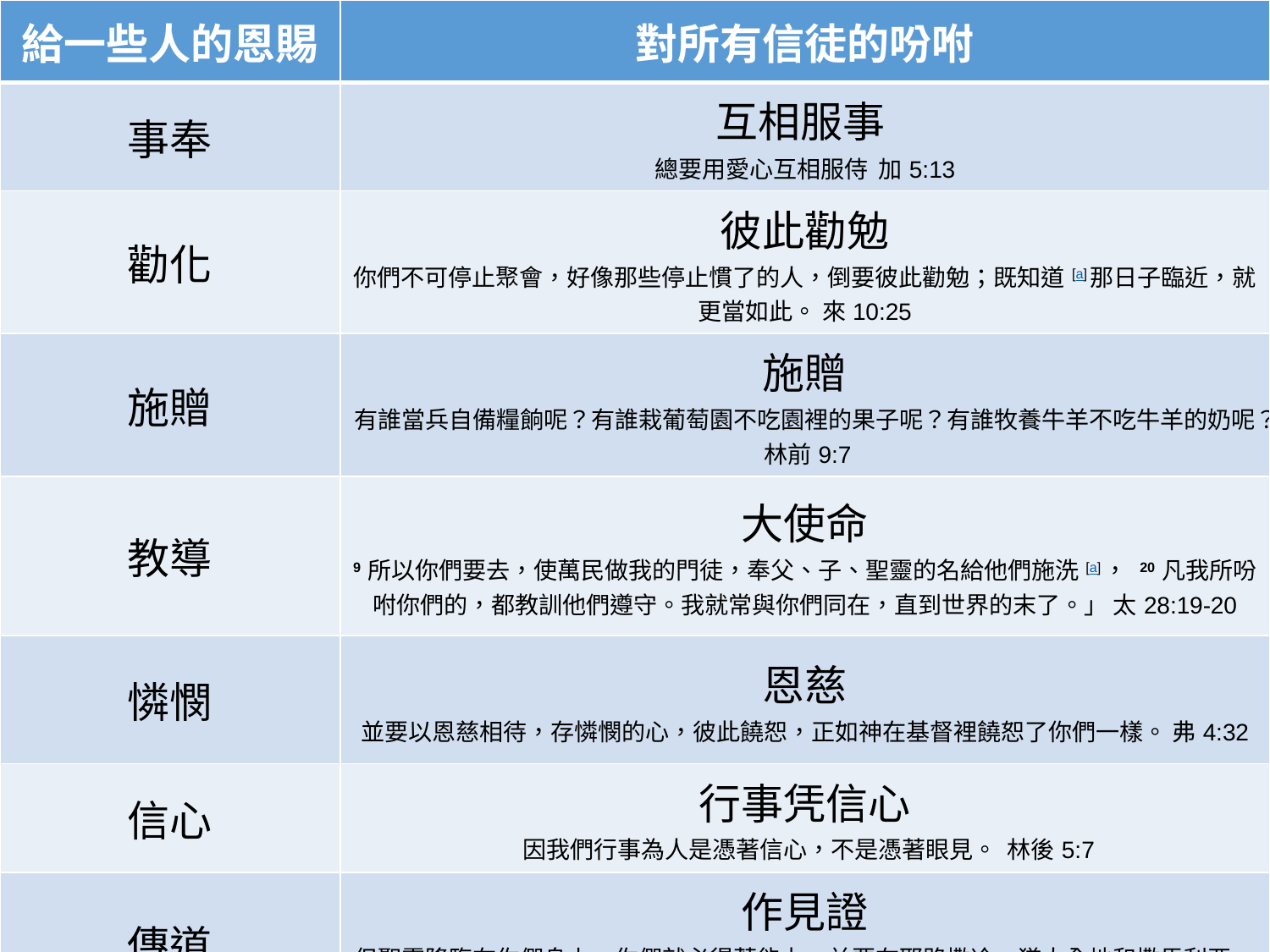

| 給一些人的恩賜 | 對所有信徒的吩咐 |
| --- | --- |
| 事奉 | 互相服事 總要用愛心互相服侍 加5:13 |
| 勸化 | 彼此勸勉 你們不可停止聚會，好像那些停止慣了的人，倒要彼此勸勉；既知道[a]那日子臨近，就更當如此。 來10:25 |
| 施贈 | 施贈 有誰當兵自備糧餉呢？有誰栽葡萄園不吃園裡的果子呢？有誰牧養牛羊不吃牛羊的奶呢？ 林前9:7 |
| 教導 | 大使命 9 所以你們要去，使萬民做我的門徒，奉父、子、聖靈的名給他們施洗[a]， 20 凡我所吩咐你們的，都教訓他們遵守。我就常與你們同在，直到世界的末了。」 太28:19-20 |
| 憐憫 | 恩慈 並要以恩慈相待，存憐憫的心，彼此饒恕，正如神在基督裡饒恕了你們一樣。 弗4:32 |
| 信心 | 行事凭信心  因我們行事為人是憑著信心，不是憑著眼見。 林後5:7 |
| 傳道 | 作見證 但聖靈降臨在你們身上，你們就必得著能力，並要在耶路撒冷、猶太全地和撒馬利亞，直到地極，作我的見證。 徒1:8 |